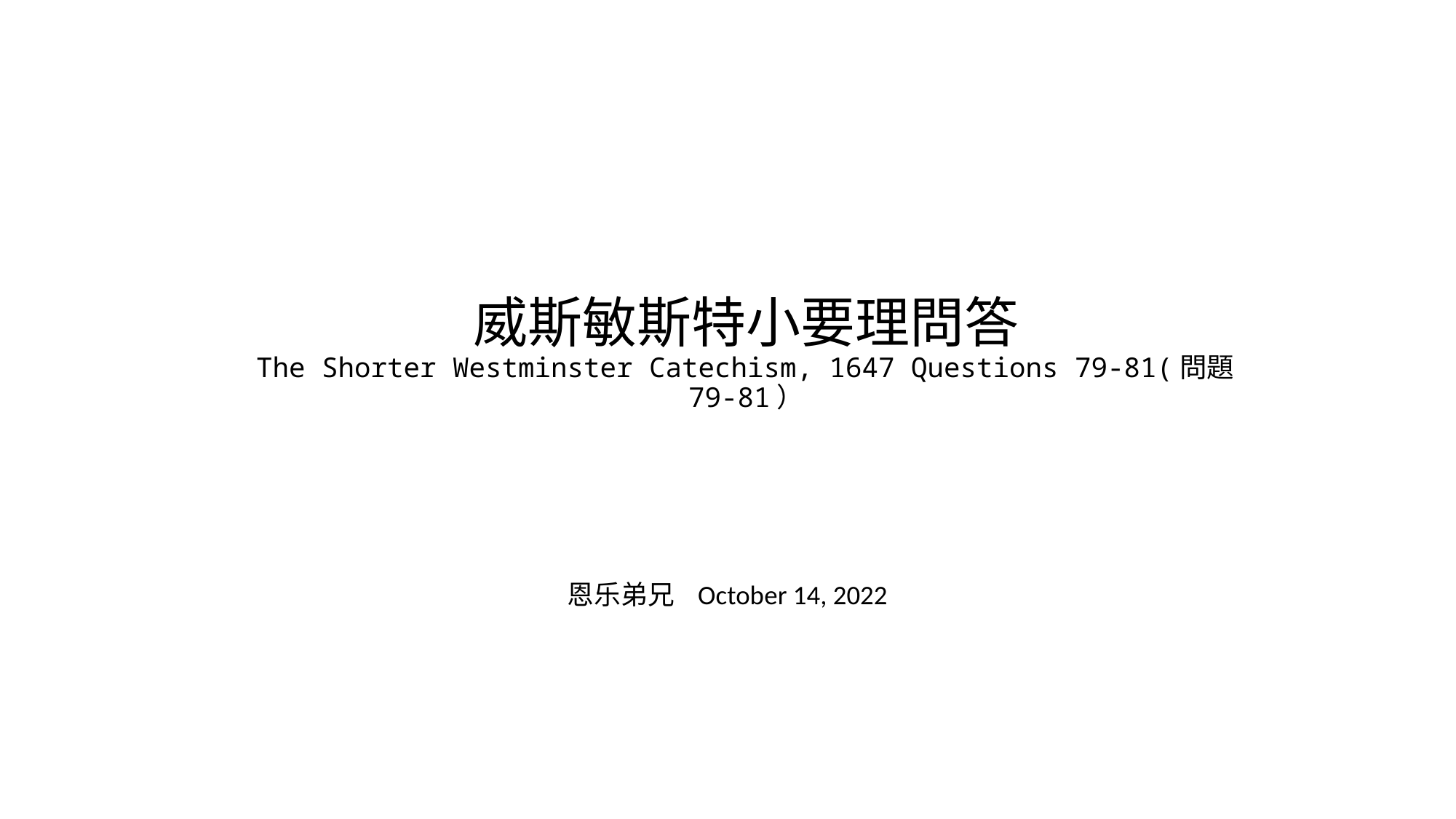

# 威斯敏斯特小要理問答 The Shorter Westminster Catechism, 1647 Questions 79-81(問題79-81）

恩乐弟兄   October 14, 2022